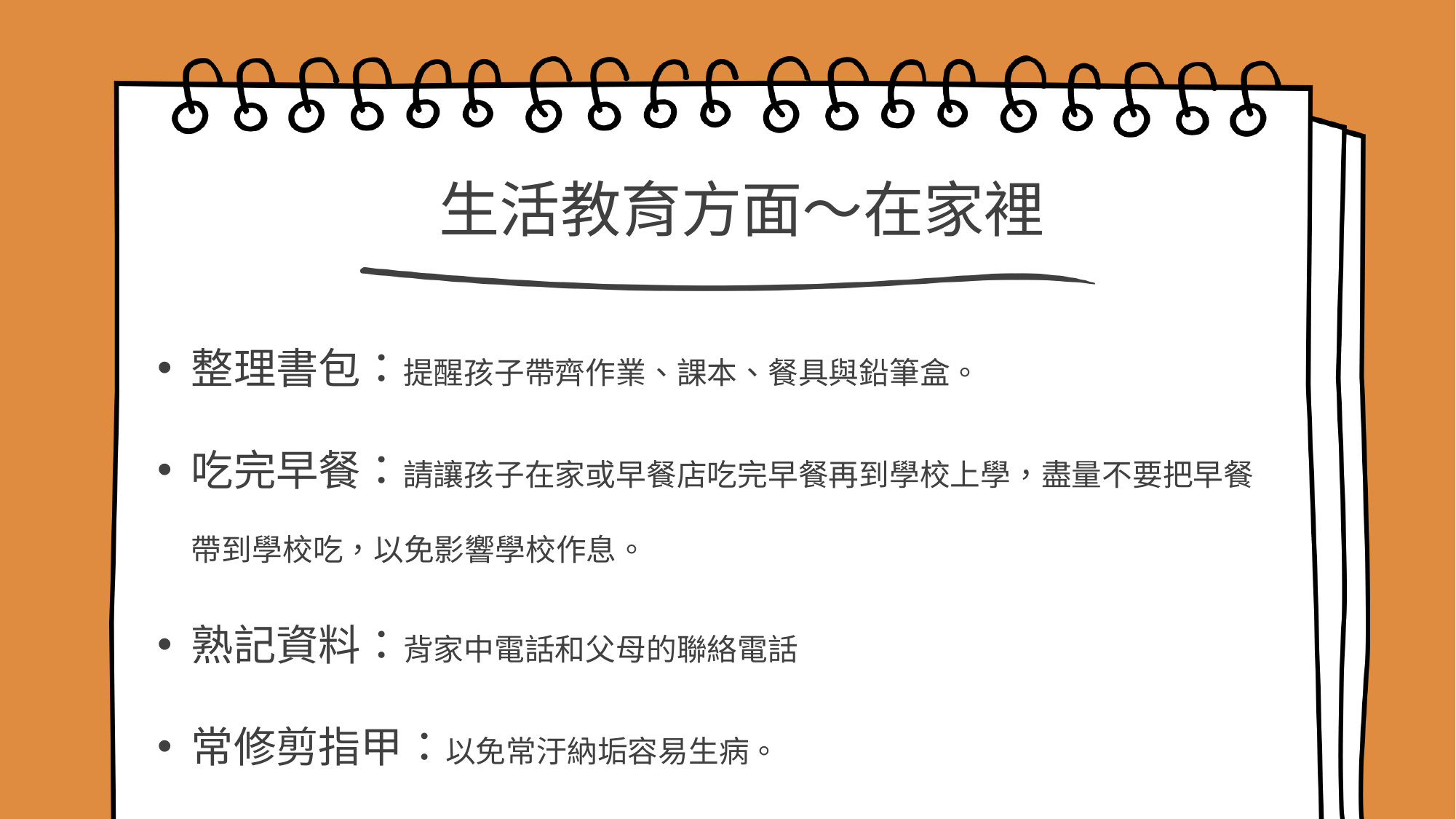

# 生活教育方面～在家裡

整理書包：提醒孩子帶齊作業、課本、餐具與鉛筆盒。
吃完早餐：請讓孩子在家或早餐店吃完早餐再到學校上學，盡量不要把早餐帶到學校吃，以免影響學校作息。
熟記資料：背家中電話和父母的聯絡電話
常修剪指甲：以免常汙納垢容易生病。